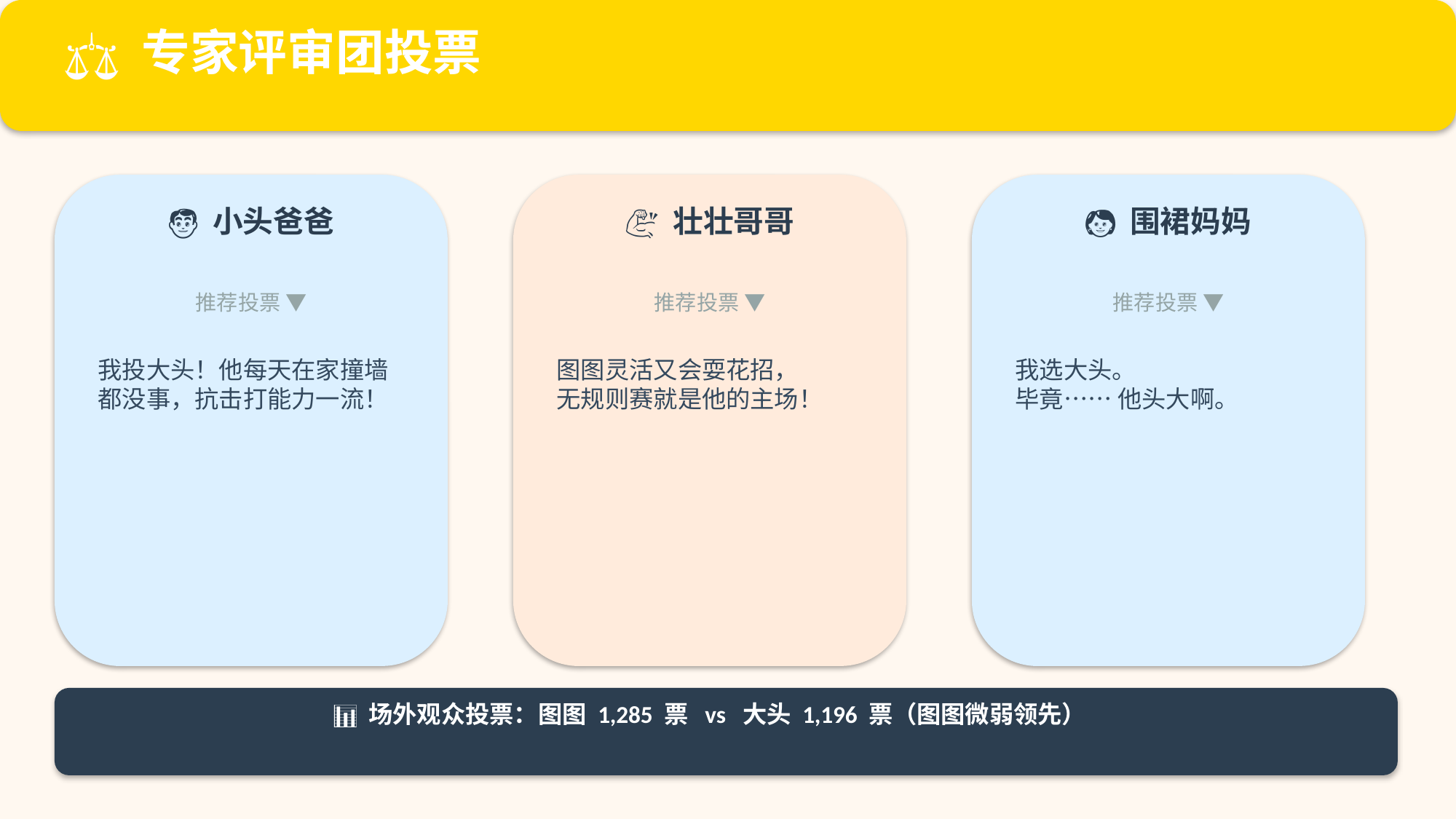

⚖️ 专家评审团投票

👨 小头爸爸
💪 壮壮哥哥
👩 围裙妈妈
推荐投票 ▼
推荐投票 ▼
推荐投票 ▼
我投大头！他每天在家撞墙
都没事，抗击打能力一流！
图图灵活又会耍花招，
无规则赛就是他的主场！
我选大头。
毕竟…… 他头大啊。

📊 场外观众投票：图图 1,285 票  vs  大头 1,196 票（图图微弱领先）